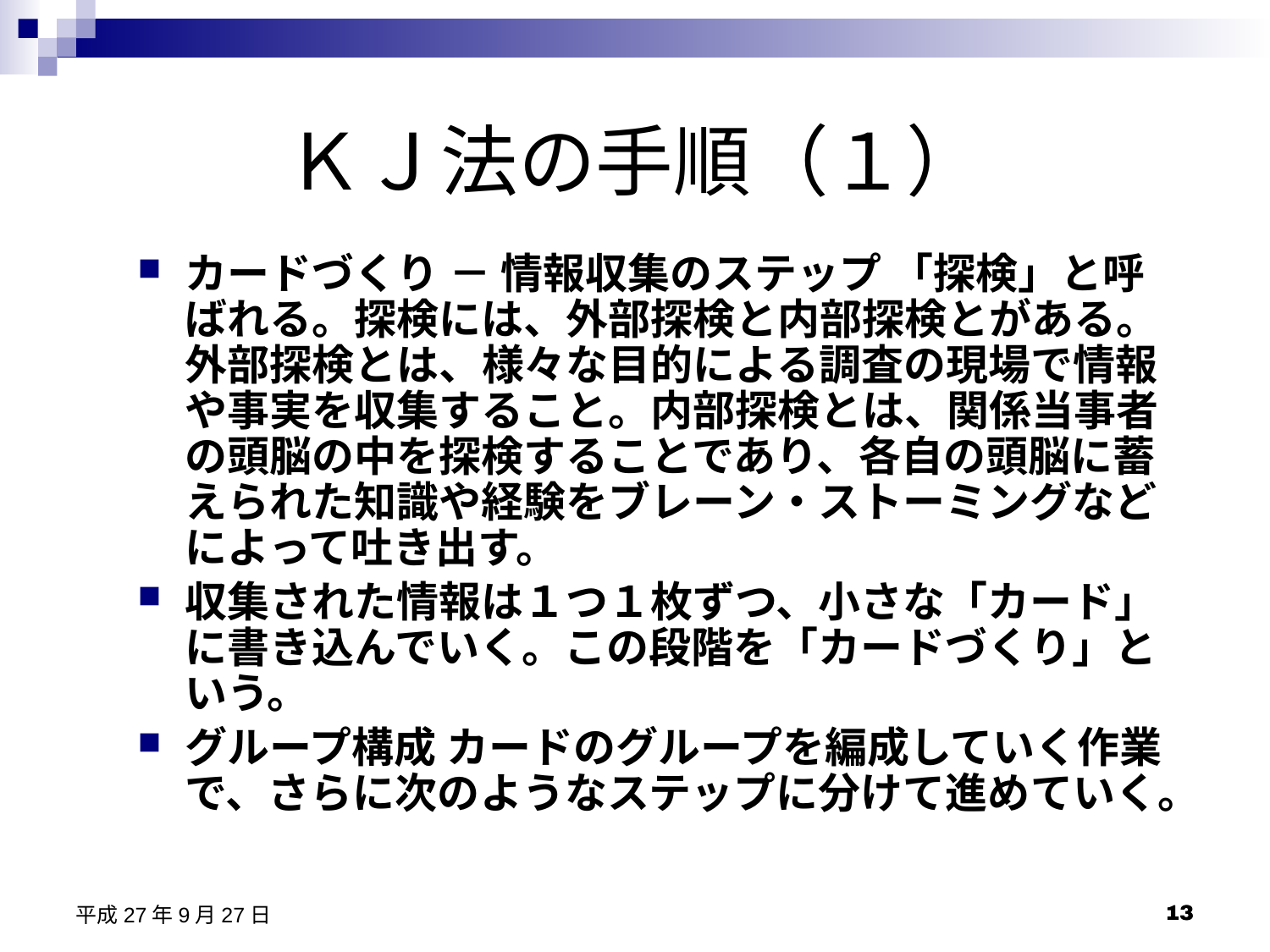

ＫＪ法の手順（１）
カードづくり － 情報収集のステップ 「探検」と呼ばれる。探検には、外部探検と内部探検とがある。外部探検とは、様々な目的による調査の現場で情報や事実を収集すること。内部探検とは、関係当事者の頭脳の中を探検することであり、各自の頭脳に蓄えられた知識や経験をブレーン・ストーミングなどによって吐き出す。
収集された情報は１つ１枚ずつ、小さな「カード」に書き込んでいく。この段階を「カードづくり」という。
グループ構成 カードのグループを編成していく作業で、さらに次のようなステップに分けて進めていく。
平成27年9月27日
13
13